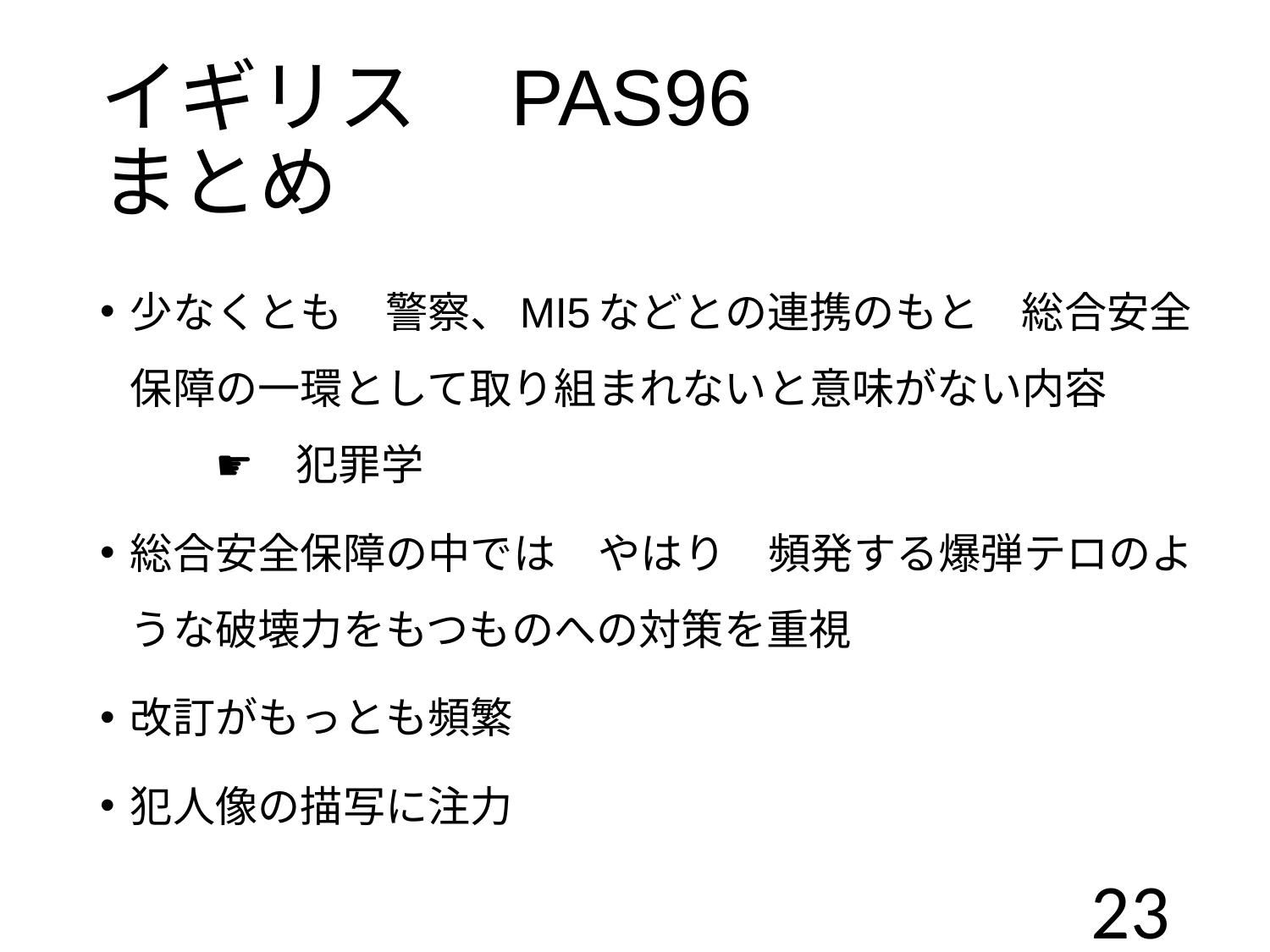

# イギリス　PAS96　　　　　まとめ
少なくとも　警察、MI5などとの連携のもと　総合安全保障の一環として取り組まれないと意味がない内容　　　　☛　犯罪学
総合安全保障の中では　やはり　頻発する爆弾テロのような破壊力をもつものへの対策を重視
改訂がもっとも頻繁
犯人像の描写に注力

23